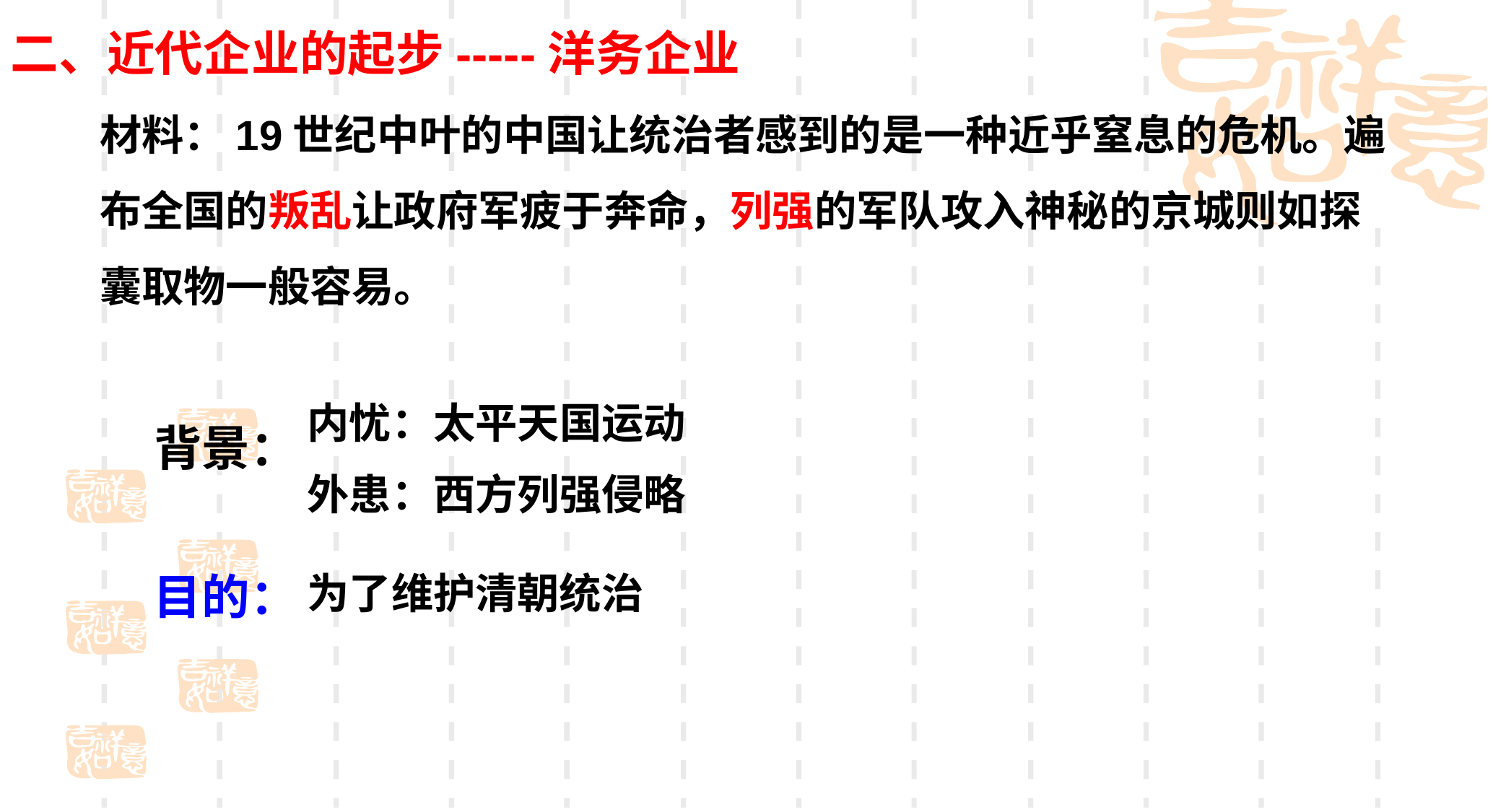

二、近代企业的起步-----洋务企业
材料：19世纪中叶的中国让统治者感到的是一种近乎窒息的危机。遍布全国的叛乱让政府军疲于奔命，列强的军队攻入神秘的京城则如探囊取物一般容易。
内忧：太平天国运动
外患：西方列强侵略
背景：
目的：
为了维护清朝统治